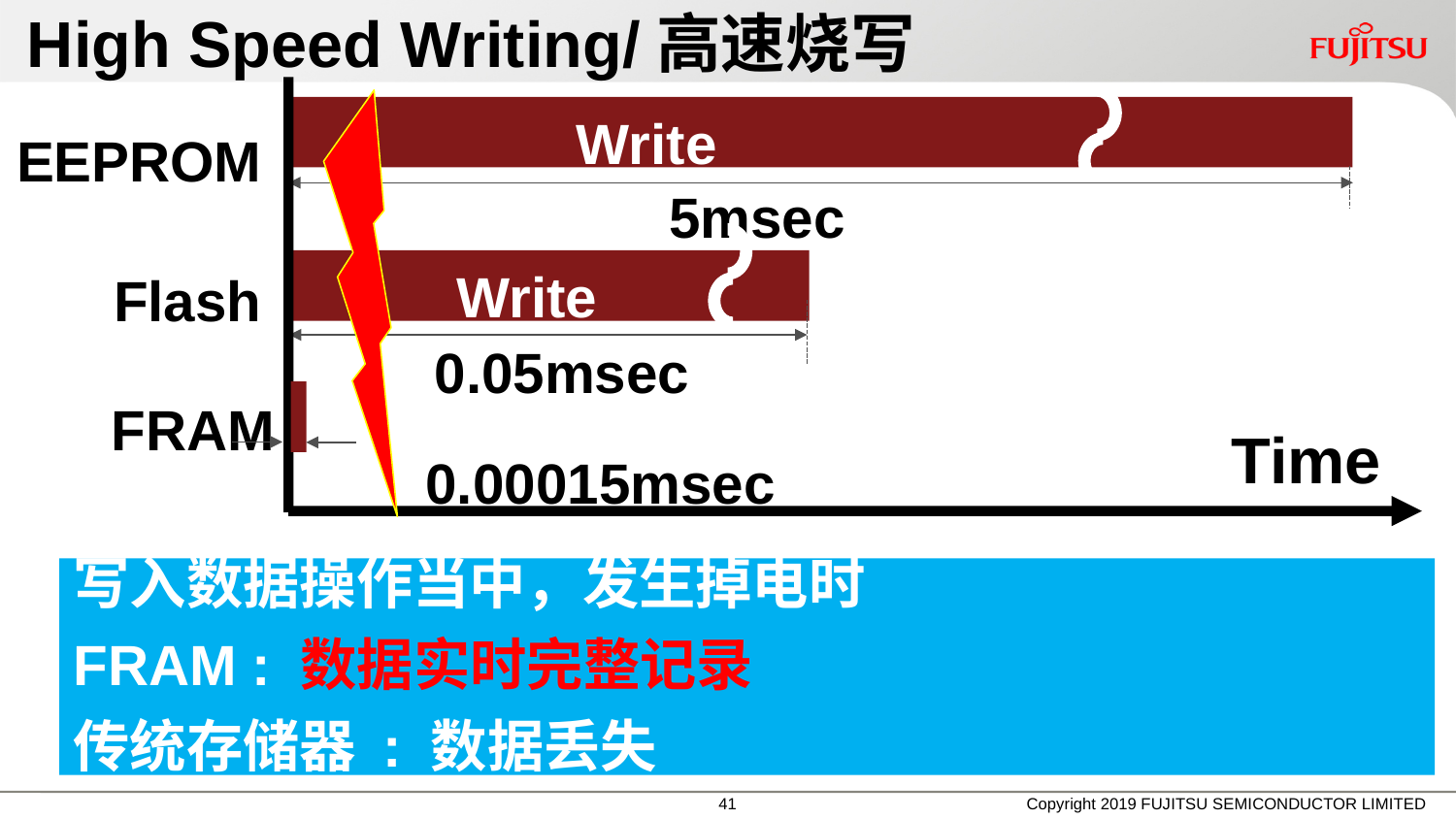

# High Speed Writing/高速烧写

Write
EEPROM

5msec

Write
Flash

0.05msec

FRAM
Time
0.00015msec

写入数据操作当中，发生掉电时
FRAM : 数据实时完整记录
传统存储器 : 数据丢失
Copyright 2019 FUJITSU SEMICONDUCTOR LIMITED
41